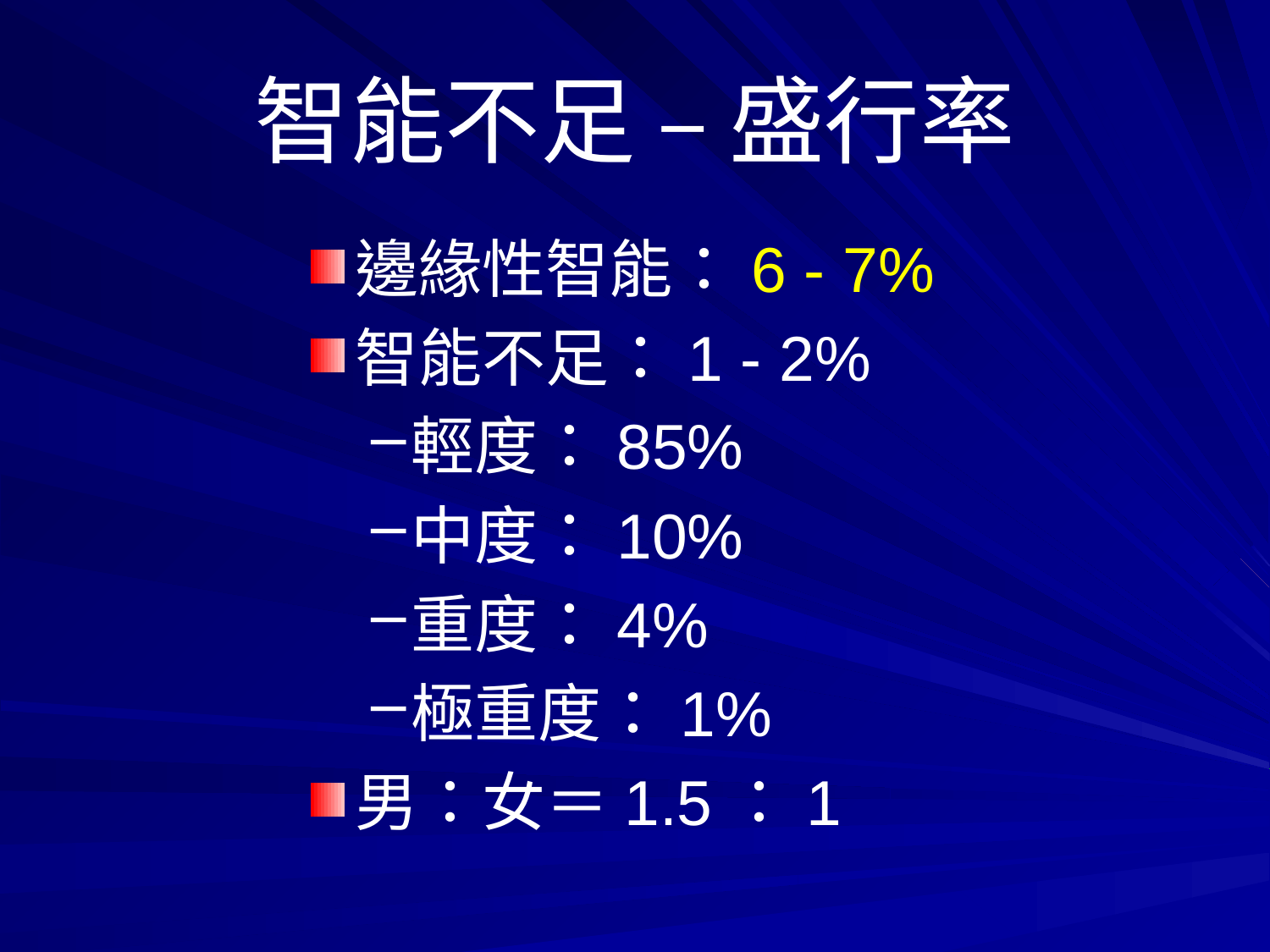

# 智能不足 – 盛行率
邊緣性智能：6 - 7%
智能不足：1 - 2%
輕度：85%
中度：10%
重度：4%
極重度：1%
男：女＝1.5：1